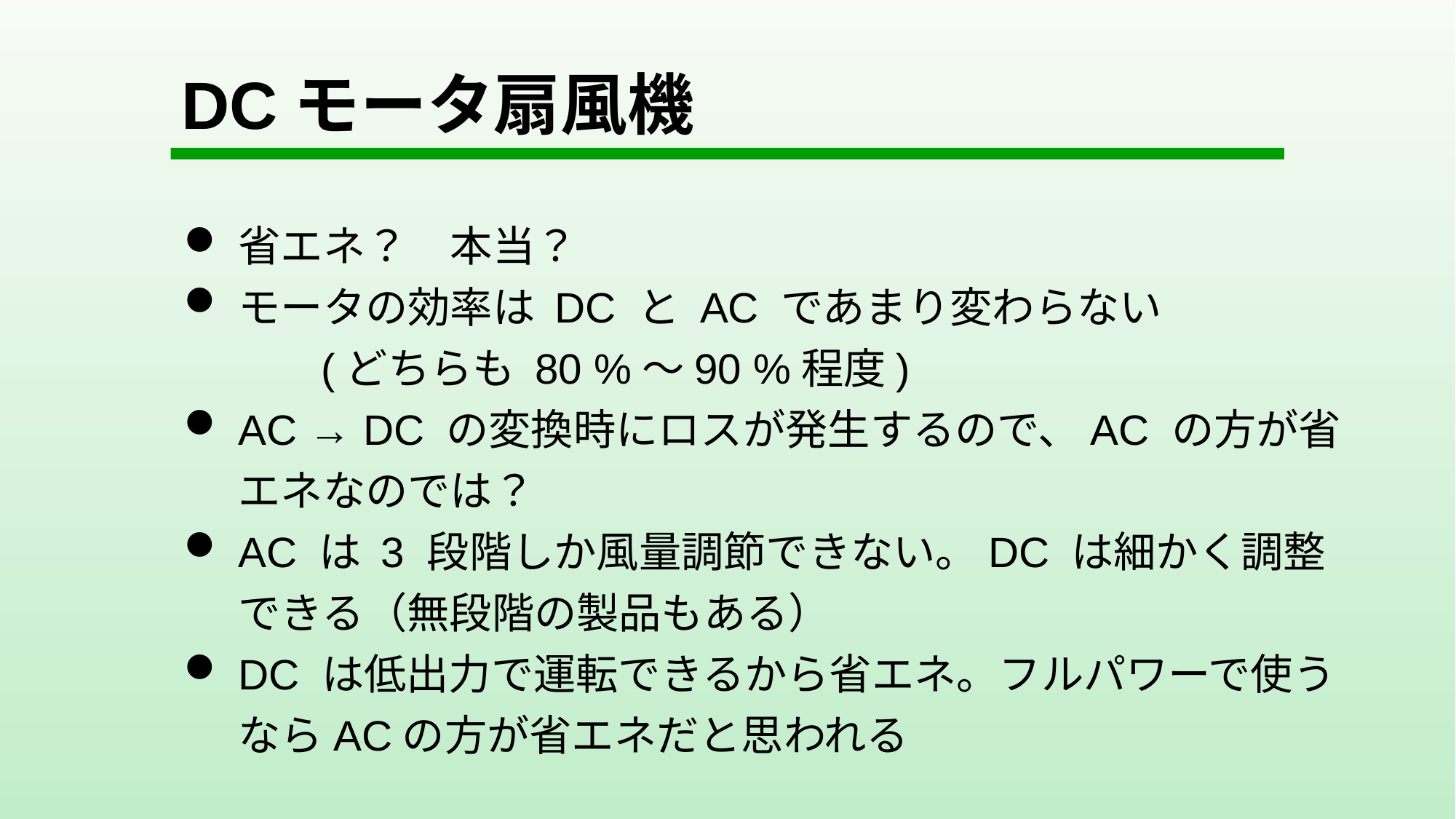

# DCモータ扇風機
省エネ？　本当？
モータの効率は DC と AC であまり変わらない
　　　(どちらも 80 %～90 %程度)
AC → DC の変換時にロスが発生するので、AC の方が省エネなのでは？
AC は 3 段階しか風量調節できない。DC は細かく調整できる（無段階の製品もある）
DC は低出力で運転できるから省エネ。フルパワーで使うならACの方が省エネだと思われる